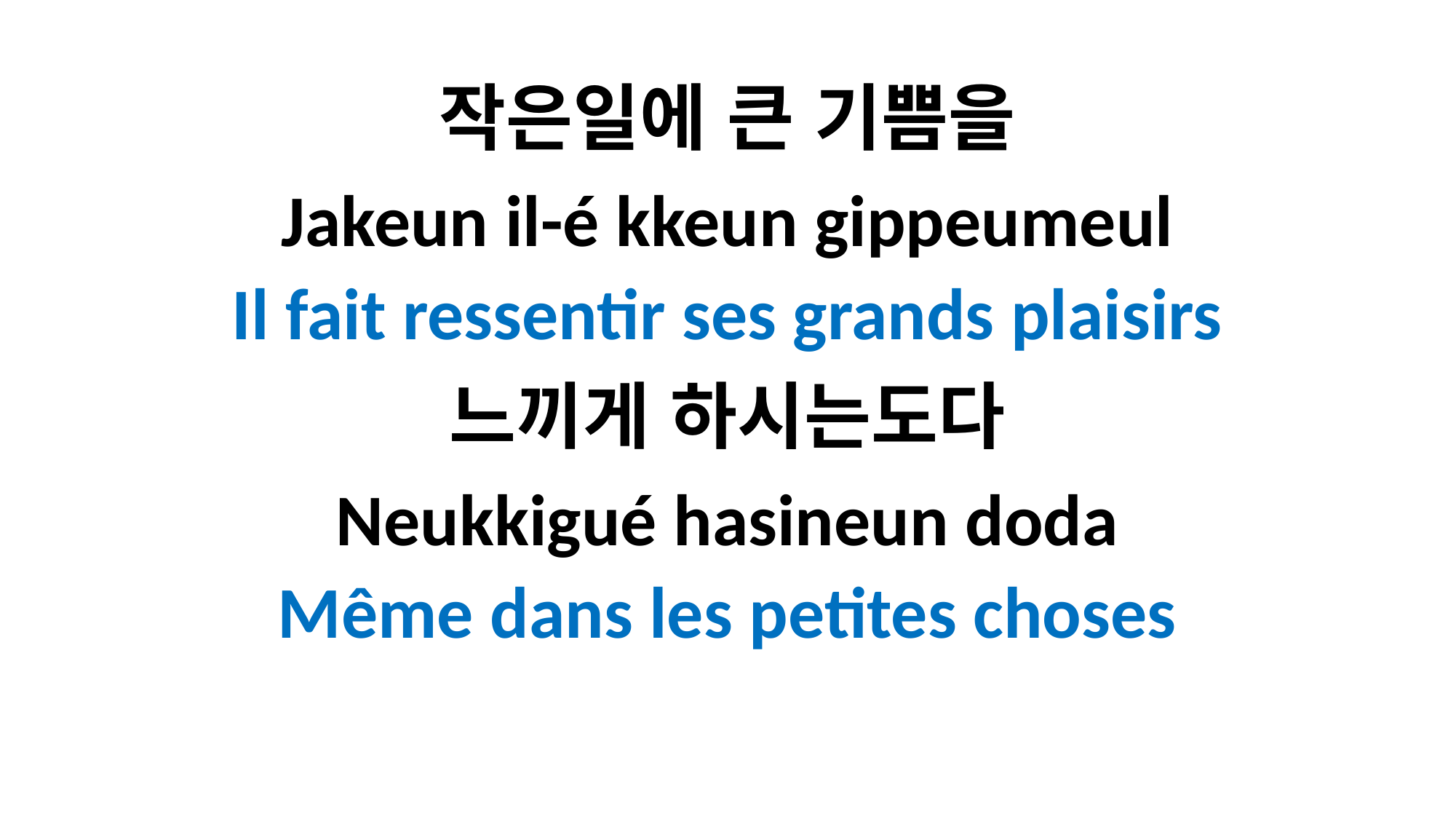

작은일에 큰 기쁨을
Jakeun il-é kkeun gippeumeul
Il fait ressentir ses grands plaisirs
느끼게 하시는도다
Neukkigué hasineun doda
Même dans les petites choses